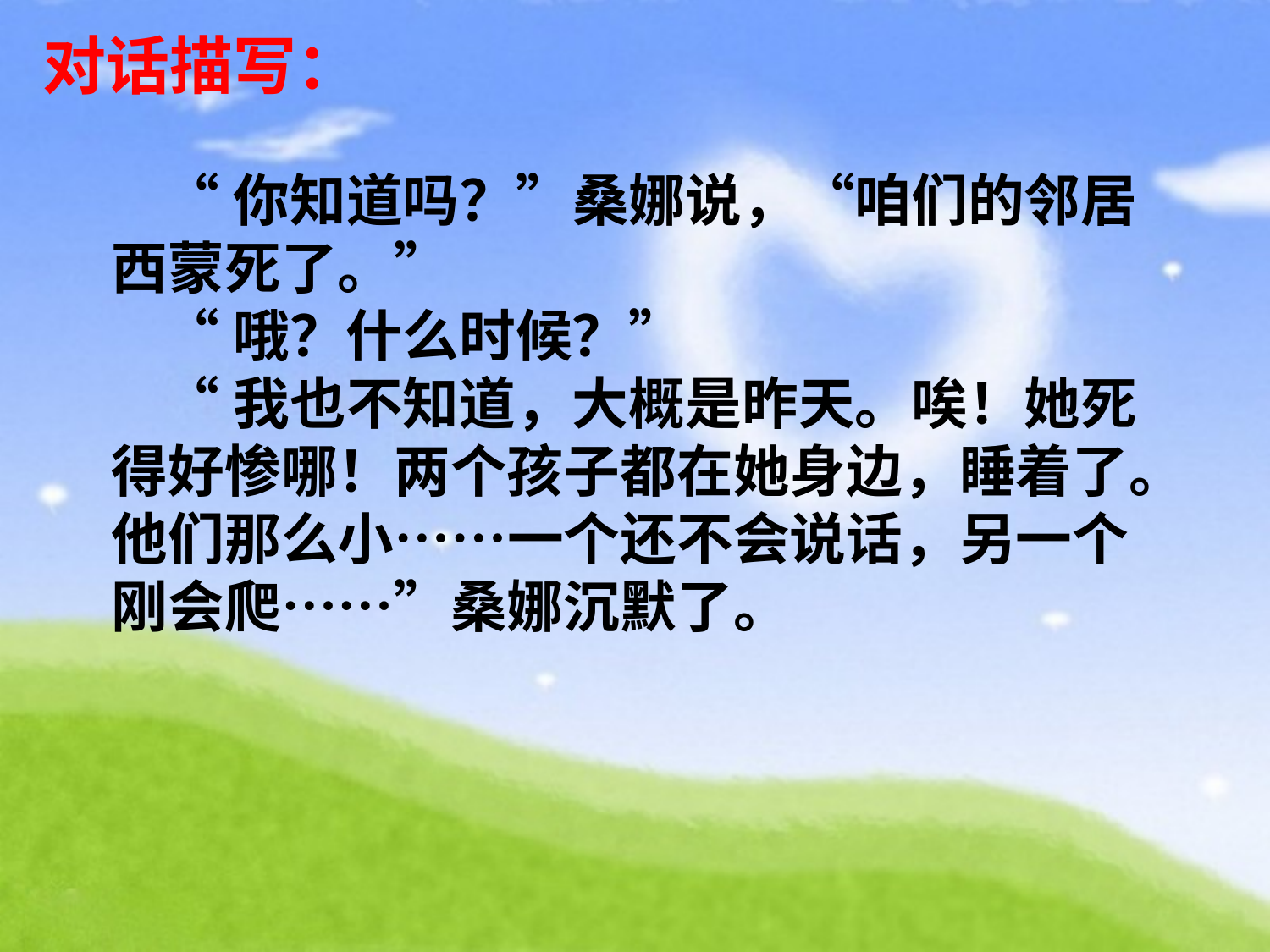

对话描写：
    “你知道吗？”桑娜说，“咱们的邻居西蒙死了。”
    “哦？什么时候？”
    “我也不知道，大概是昨天。唉！她死得好惨哪！两个孩子都在她身边，睡着了。他们那么小……一个还不会说话，另一个刚会爬……”桑娜沉默了。